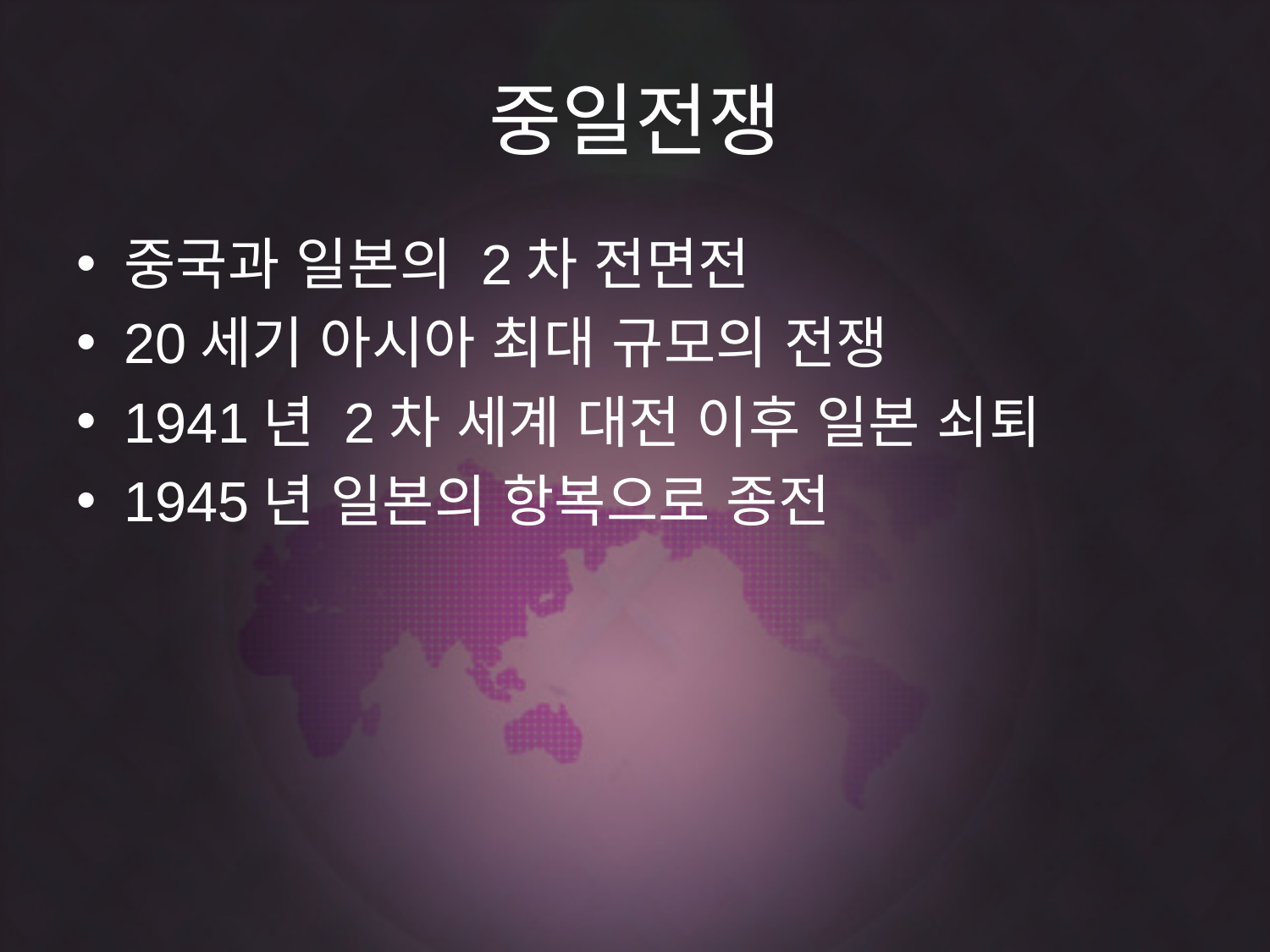

# 중일전쟁
중국과 일본의 2차 전면전
20세기 아시아 최대 규모의 전쟁
1941년 2차 세계 대전 이후 일본 쇠퇴
1945년 일본의 항복으로 종전